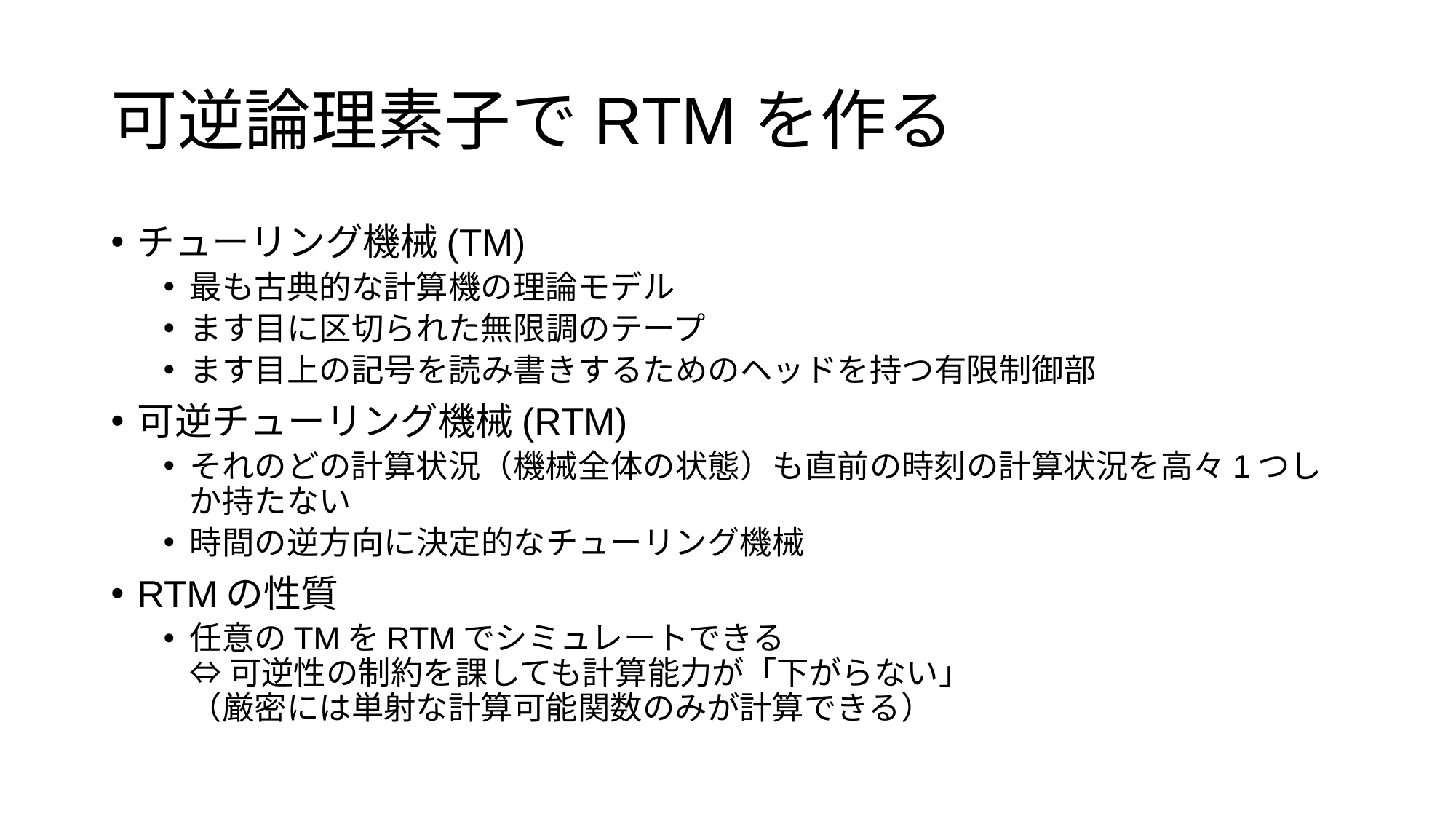

# 可逆論理素子でRTMを作る
チューリング機械(TM)
最も古典的な計算機の理論モデル
ます目に区切られた無限調のテープ
ます目上の記号を読み書きするためのヘッドを持つ有限制御部
可逆チューリング機械(RTM)
それのどの計算状況（機械全体の状態）も直前の時刻の計算状況を高々1つしか持たない
時間の逆方向に決定的なチューリング機械
RTMの性質
任意のTMをRTMでシミュレートできる
⇔ 可逆性の制約を課しても計算能力が「下がらない」
（厳密には単射な計算可能関数のみが計算できる）